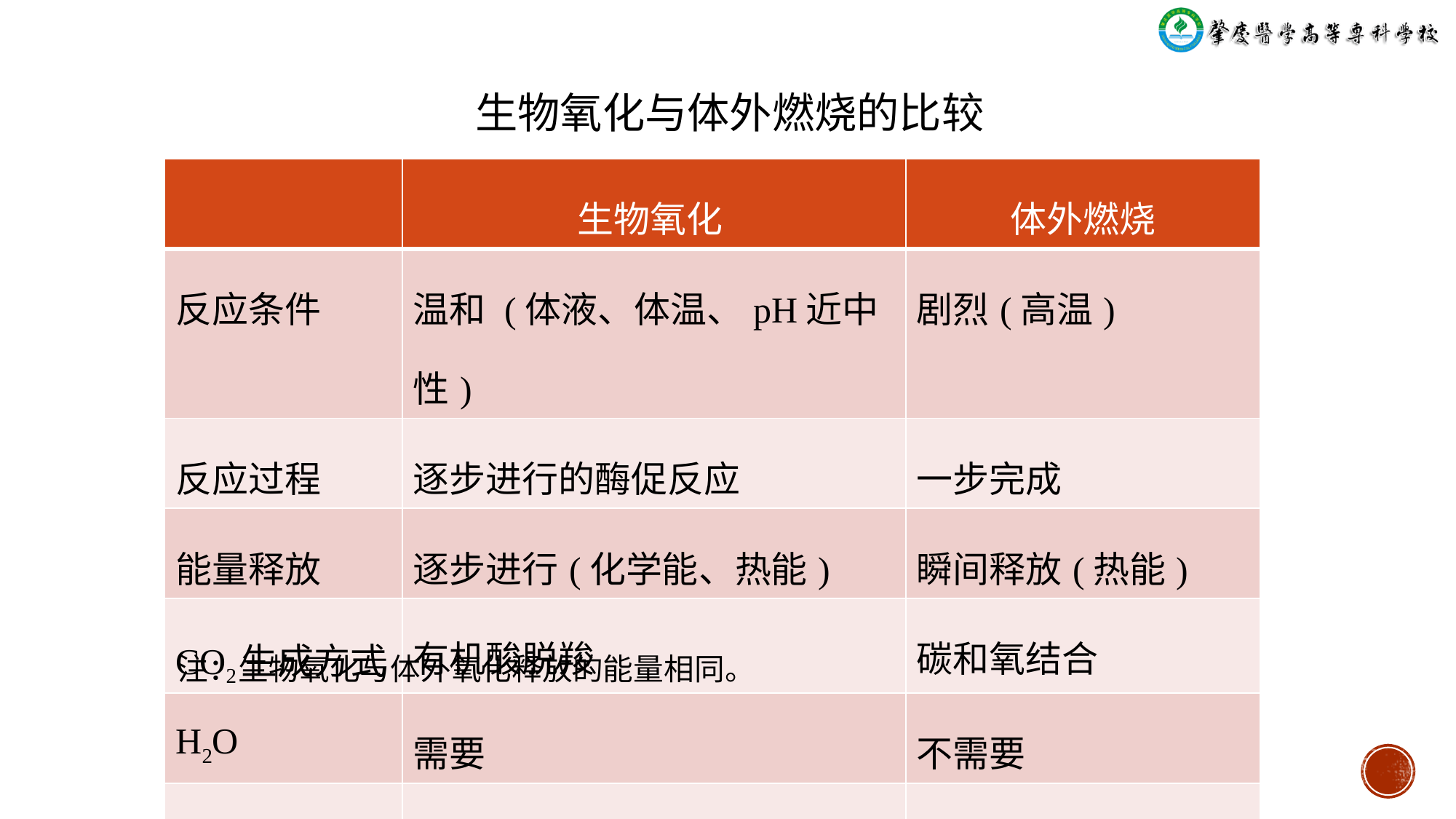

生物氧化与体外燃烧的比较
|  | 生物氧化 | 体外燃烧 |
| --- | --- | --- |
| 反应条件 | 温和 (体液、体温、pH近中性) | 剧烈(高温) |
| 反应过程 | 逐步进行的酶促反应 | 一步完成 |
| 能量释放 | 逐步进行(化学能、热能) | 瞬间释放(热能) |
| CO2生成方式 | 有机酸脱羧 | 碳和氧结合 |
| H2O | 需要 | 不需要 |
| 速率 | 受体内多种因素调节 |  |
注：生物氧化与体外氧化释放的能量相同。